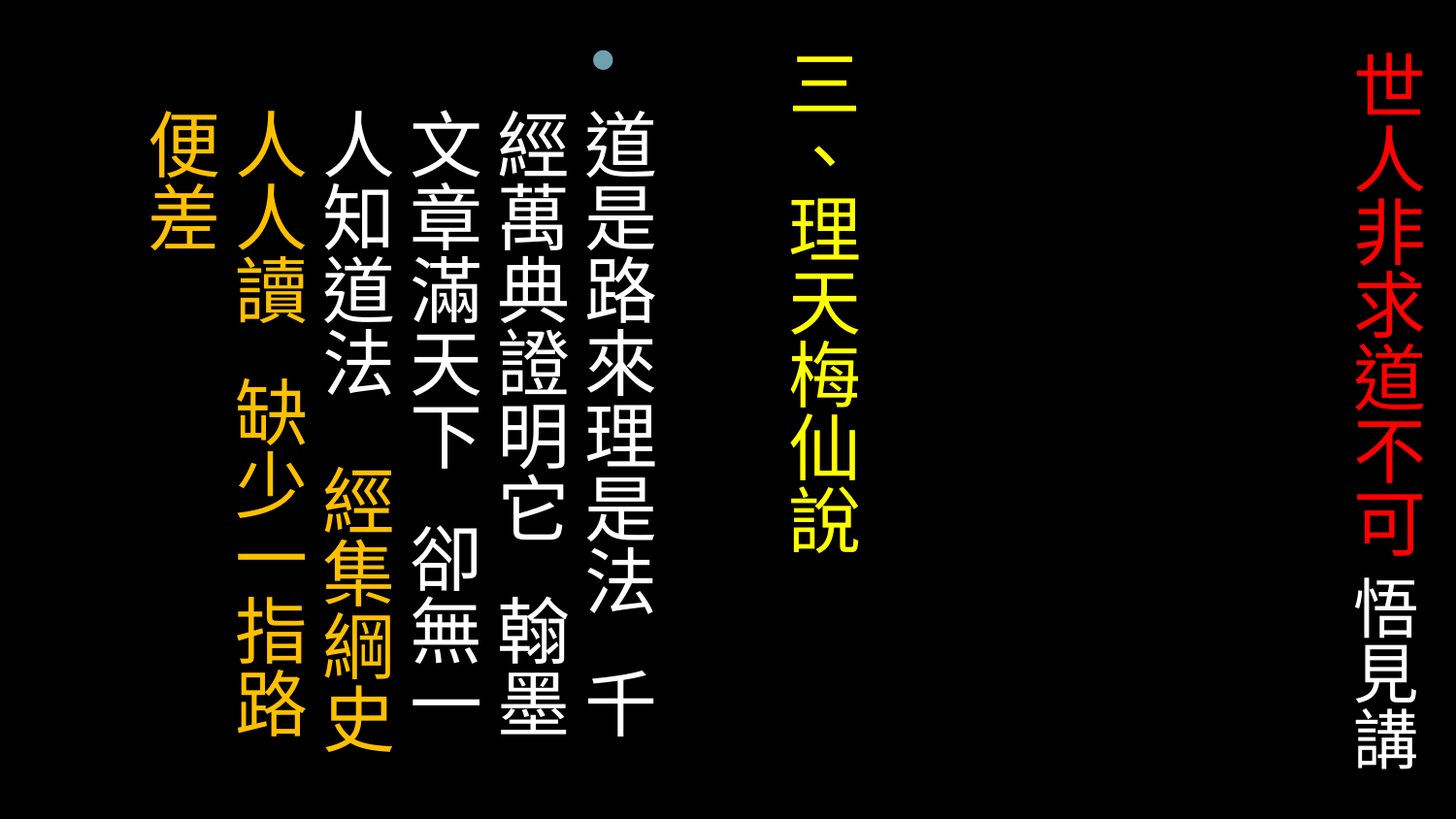

三、理天梅仙說

道是路來理是法   千經萬典證明它   翰墨文章滿天下   卻無一人知道法    經集綱史人人讀   缺少一指路便差

# 世人非求道不可 悟見講